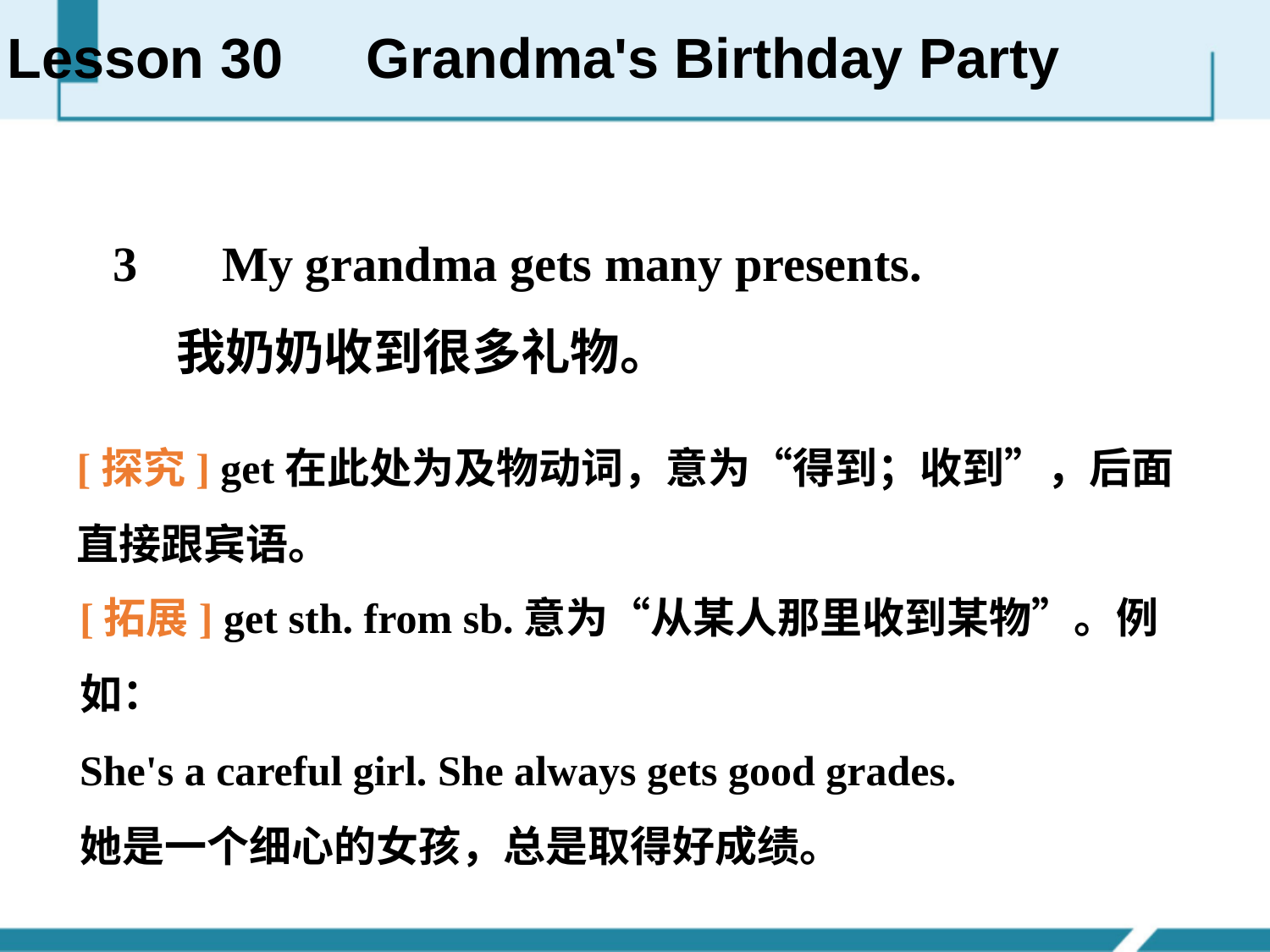

Lesson 30　Grandma's Birthday Party
　3　 My grandma gets many presents.
          我奶奶收到很多礼物。
[探究] get在此处为及物动词，意为“得到；收到”，后面直接跟宾语。
[拓展] get sth. from sb.意为“从某人那里收到某物”。例如：
She's a careful girl. She always gets good grades.
她是一个细心的女孩，总是取得好成绩。